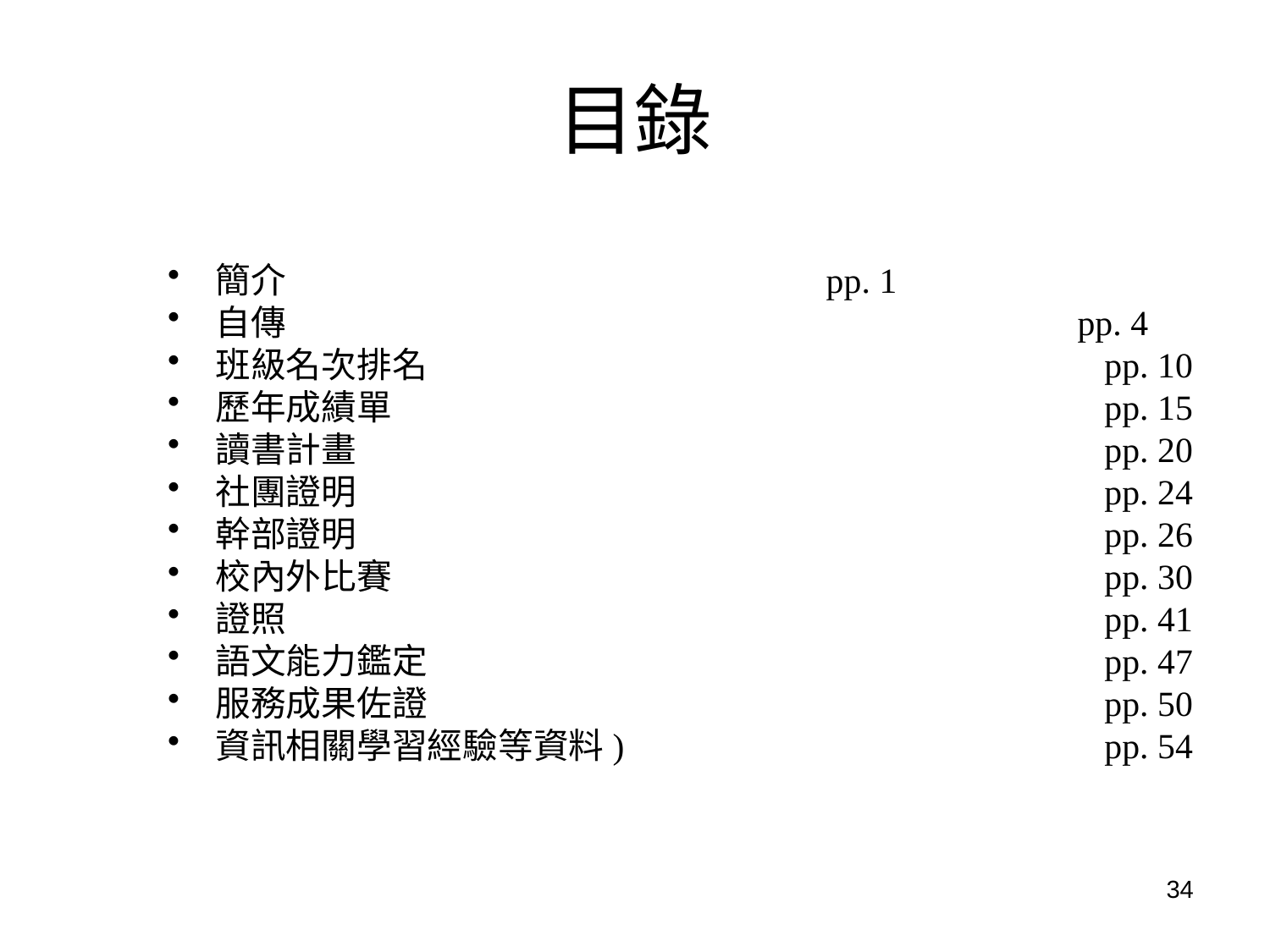

# 目錄

簡介                                        	pp. 1
自傳                                        	                               pp. 4
班級名次排名 				pp. 10
歷年成績單 				pp. 15
讀書計畫				pp. 20
社團證明				pp. 24
幹部證明				pp. 26
校內外比賽				pp. 30
證照				pp. 41
語文能力鑑定				pp. 47
服務成果佐證				pp. 50
資訊相關學習經驗等資料) 				pp. 54

34